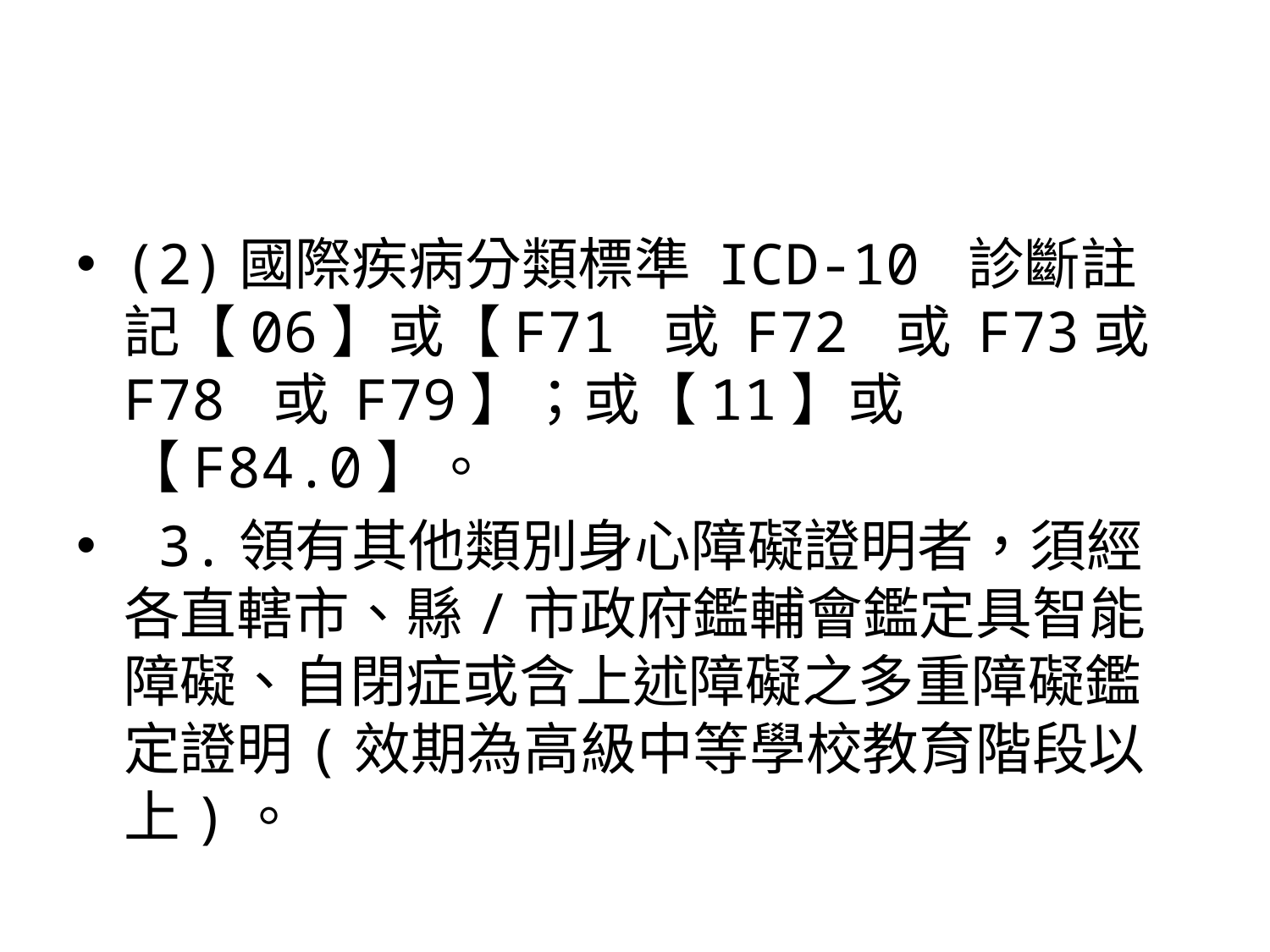

#
(2)國際疾病分類標準 ICD-10 診斷註記【06】或【F71 或 F72 或 F73或 F78 或 F79】；或【11】或【F84.0】。
 3.領有其他類別身心障礙證明者，須經各直轄市、縣/市政府鑑輔會鑑定具智能障礙、自閉症或含上述障礙之多重障礙鑑定證明(效期為高級中等學校教育階段以上)。